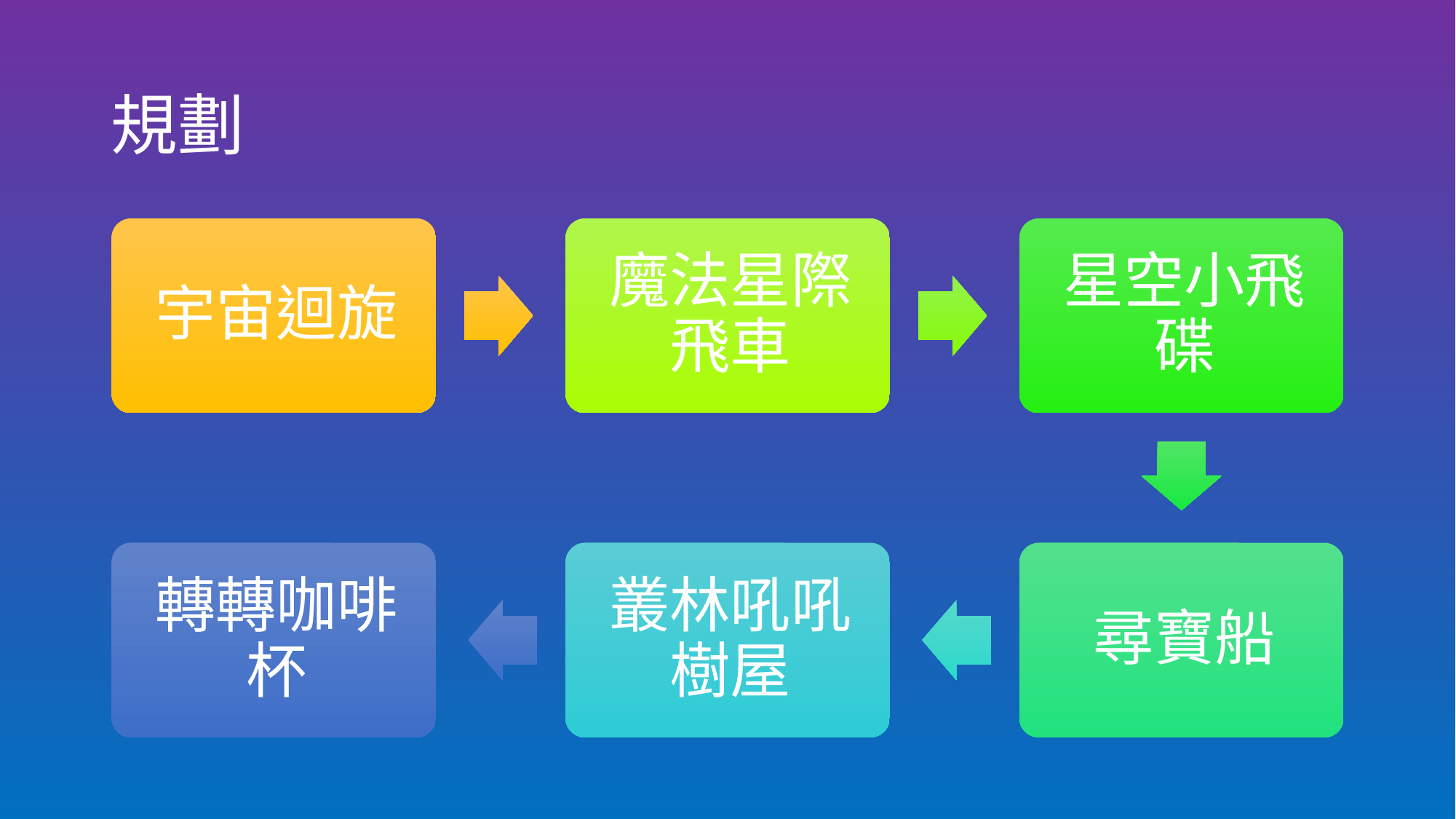

# 規劃
宇宙迴旋

魔法星際飛車

星空小飛碟

尋寶船

叢林吼吼樹屋

轉轉咖啡杯